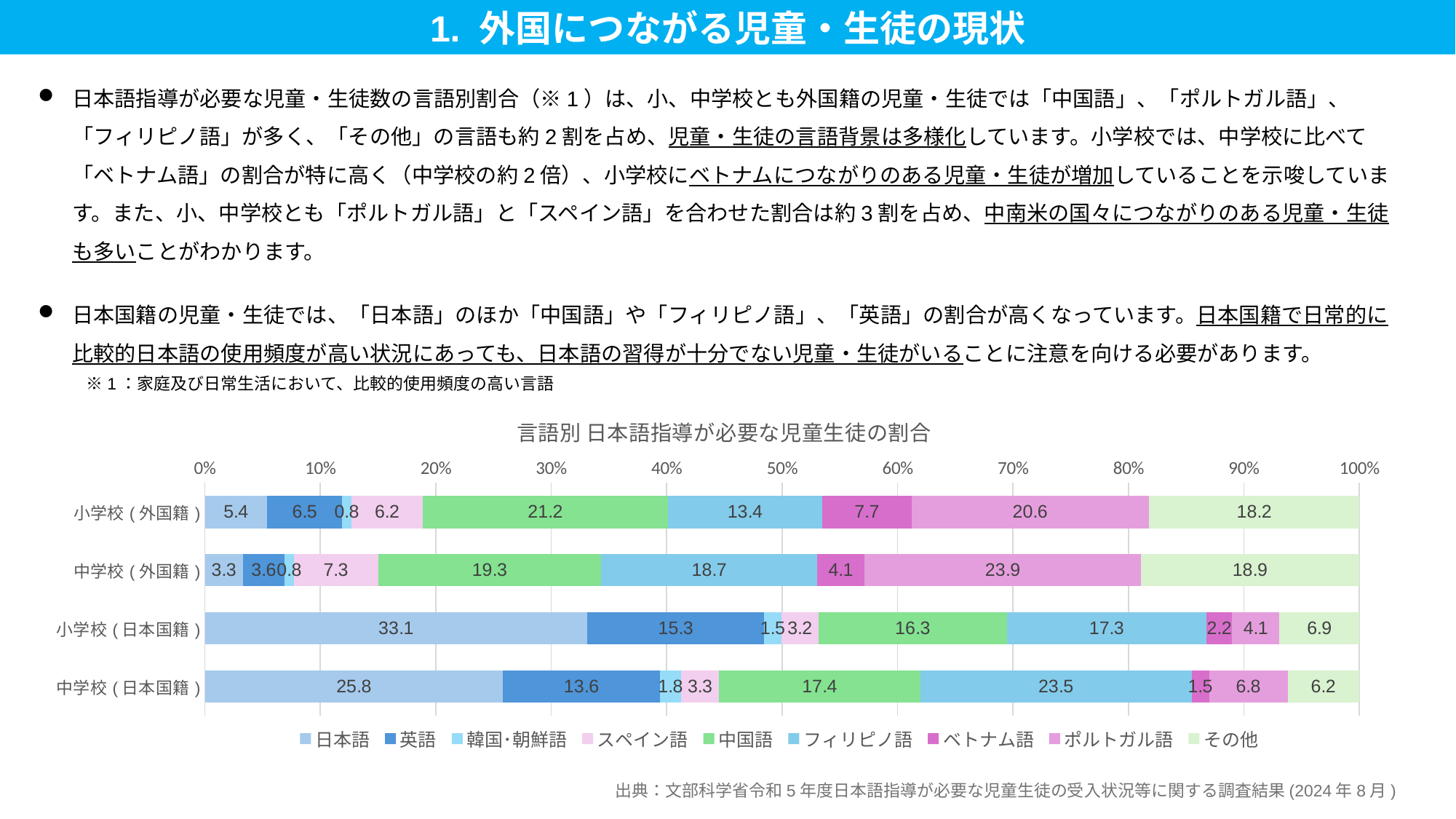

1. 外国につながる児童・生徒の現状
日本語指導が必要な児童・生徒数の言語別割合（※1）は、小、中学校とも外国籍の児童・生徒では「中国語」、「ポルトガル語」、「フィリピノ語」が多く、「その他」の言語も約2割を占め、児童・生徒の言語背景は多様化しています。小学校では、中学校に比べて「ベトナム語」の割合が特に高く（中学校の約2倍）、小学校にベトナムにつながりのある児童・生徒が増加していることを示唆しています。また、小、中学校とも「ポルトガル語」と「スペイン語」を合わせた割合は約3割を占め、中南米の国々につながりのある児童・生徒も多いことがわかります。

日本国籍の児童・生徒では、「日本語」のほか「中国語」や「フィリピノ語」、「英語」の割合が高くなっています。日本国籍で日常的に比較的日本語の使用頻度が高い状況にあっても、日本語の習得が十分でない児童・生徒がいることに注意を向ける必要があります。
　　※1：家庭及び日常生活において、比較的使用頻度の高い言語

### Chart: 言語別 日本語指導が必要な児童生徒の割合

| Category | 日本語 | 英語 | 韓国･朝鮮語 | スペイン語 | 中国語 | フィリピノ語 | ベトナム語 | ポルトガル語 | その他 |
|---|---|---|---|---|---|---|---|---|---|
| 小学校(外国籍) | 5.4 | 6.5 | 0.8 | 6.2 | 21.2 | 13.4 | 7.7 | 20.6 | 18.2 |
| 中学校(外国籍) | 3.3 | 3.6 | 0.8 | 7.3 | 19.3 | 18.7 | 4.1 | 23.9 | 18.9 |
| 小学校(日本国籍) | 33.1 | 15.3 | 1.5 | 3.2 | 16.3 | 17.3 | 2.2 | 4.1 | 6.9 |
| 中学校(日本国籍) | 25.8 | 13.6 | 1.8 | 3.3 | 17.4 | 23.5 | 1.5 | 6.8 | 6.2 |
出典：文部科学省令和5年度日本語指導が必要な児童生徒の受入状況等に関する調査結果(2024年8月)